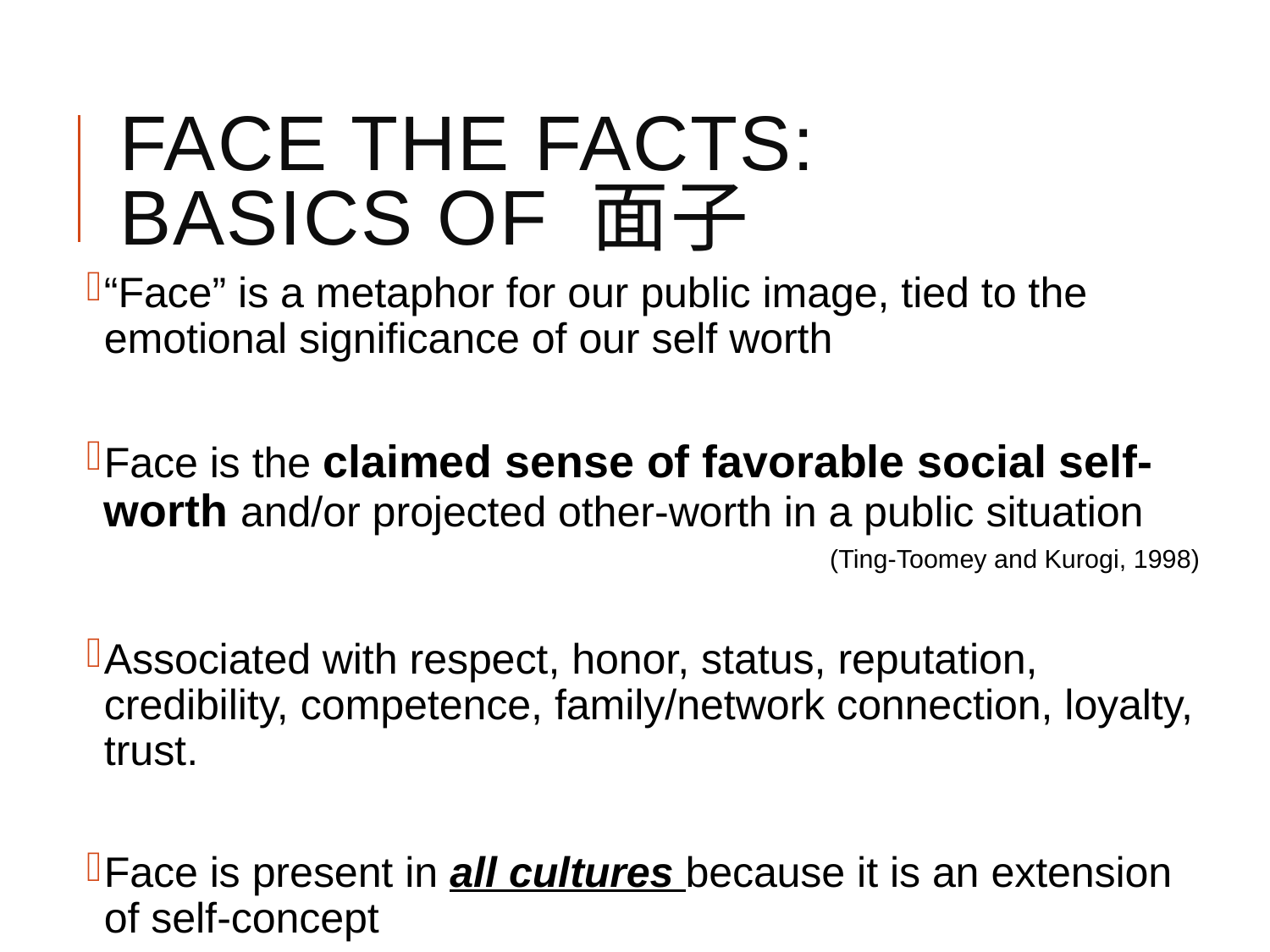

# Face the facts: basics of 面子
“Face” is a metaphor for our public image, tied to the emotional significance of our self worth

Face is the claimed sense of favorable social self-worth and/or projected other-worth in a public situation
(Ting-Toomey and Kurogi, 1998)

Associated with respect, honor, status, reputation, credibility, competence, family/network connection, loyalty, trust.

Face is present in all cultures because it is an extension of self-concept